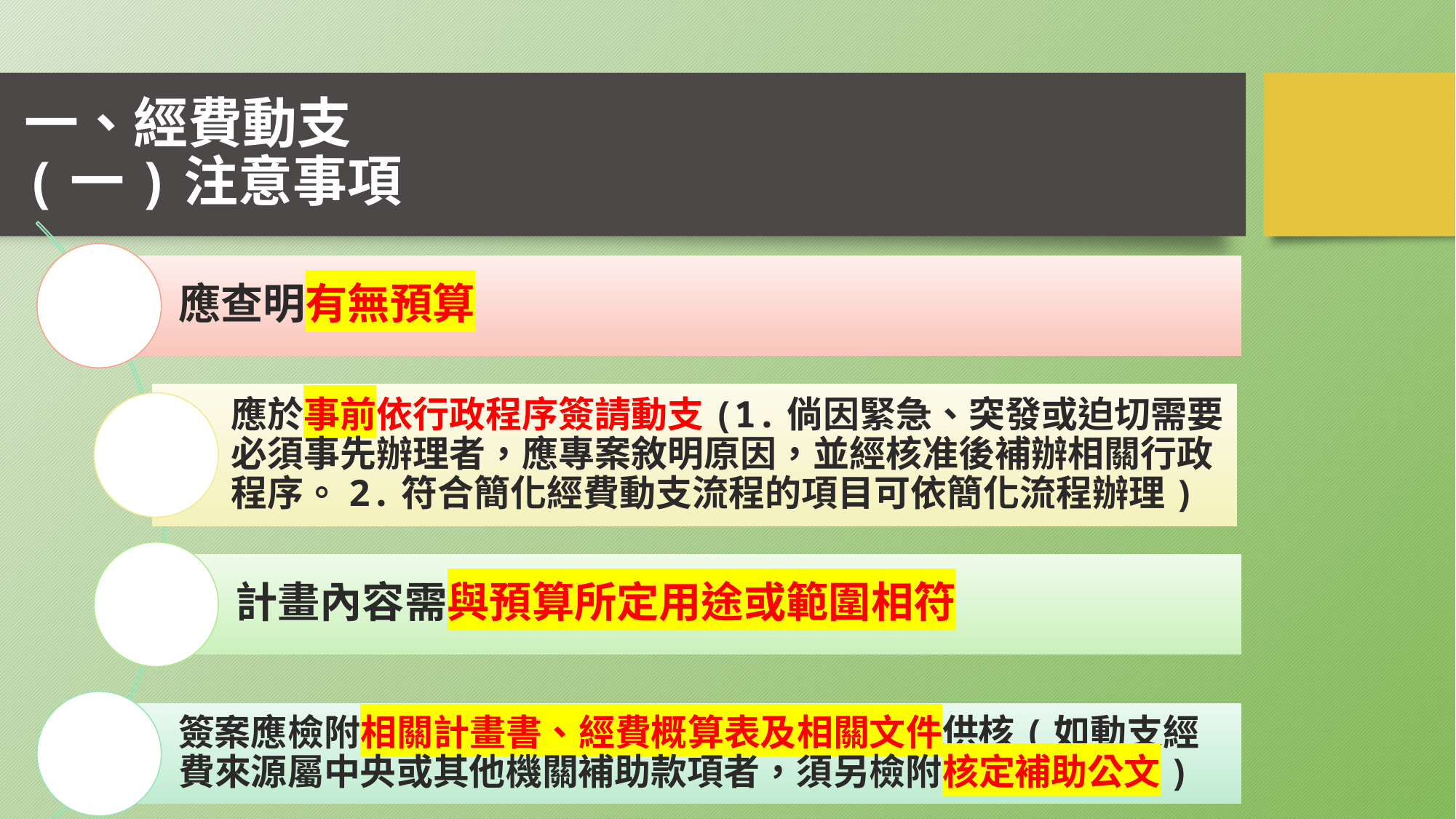

# 一、經費動支 (一)注意事項
應查明有無預算
應於事前依行政程序簽請動支(1.倘因緊急、突發或迫切需要必須事先辦理者，應專案敘明原因，並經核准後補辦相關行政程序。2.符合簡化經費動支流程的項目可依簡化流程辦理)
計畫內容需與預算所定用途或範圍相符
簽案應檢附相關計畫書、經費概算表及相關文件供核(如動支經費來源屬中央或其他機關補助款項者，須另檢附核定補助公文)